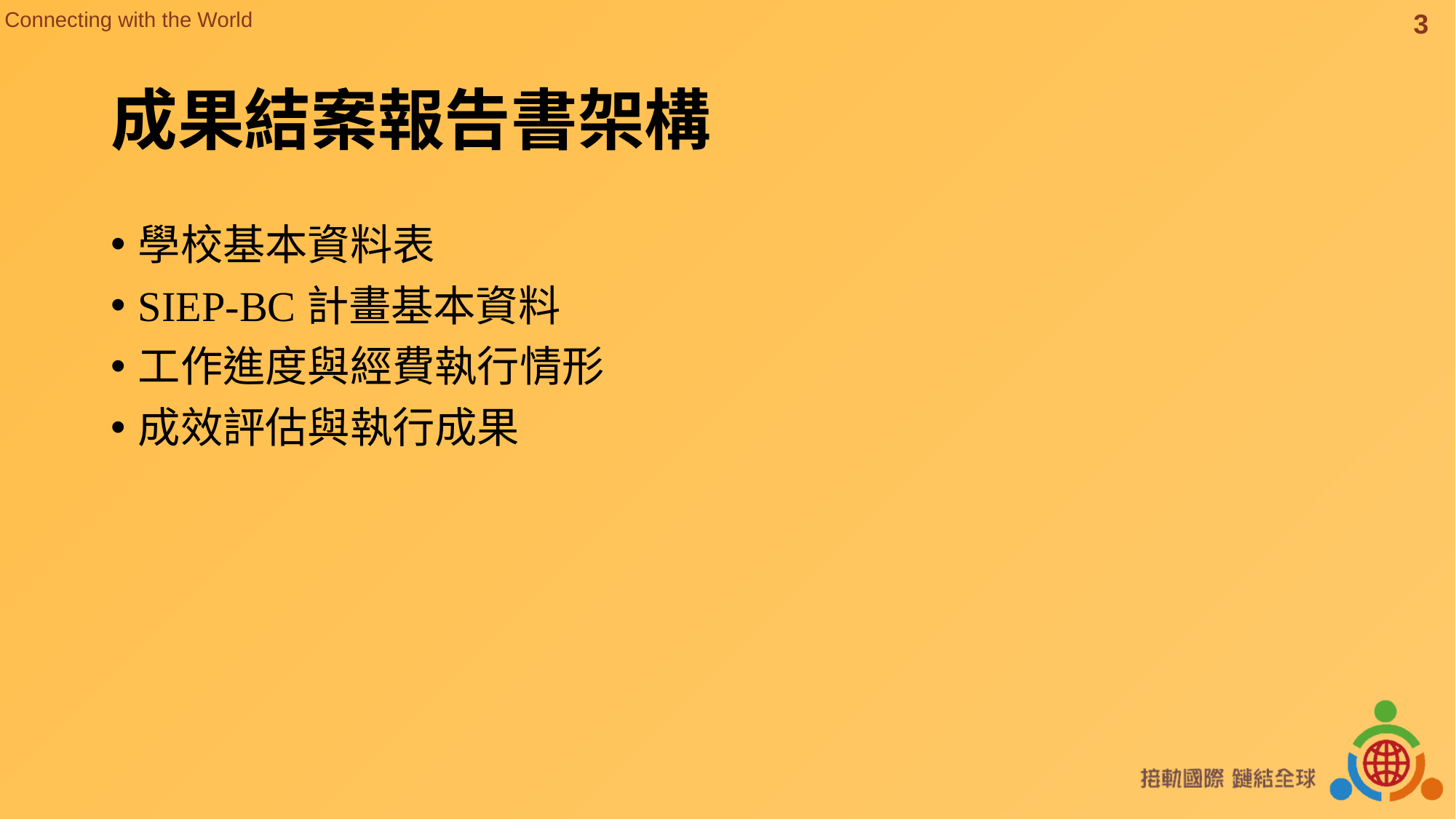

3
# 成果結案報告書架構
學校基本資料表
SIEP-BC計畫基本資料
工作進度與經費執行情形
成效評估與執行成果